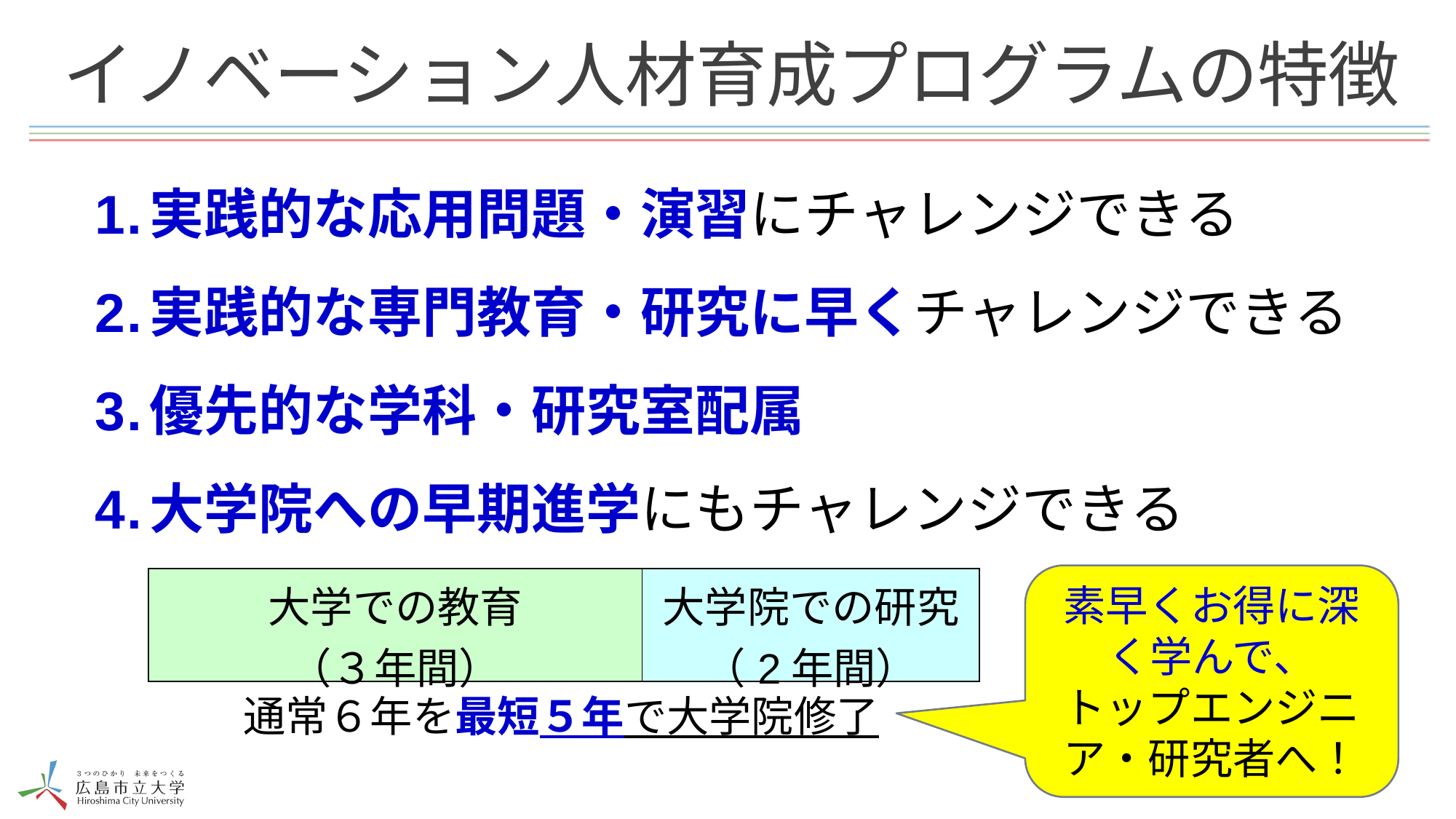

# イノベーション人材育成プログラムの特徴
実践的な応用問題・演習にチャレンジできる
実践的な専門教育・研究に早くチャレンジできる
優先的な学科・研究室配属
大学院への早期進学にもチャレンジできる
素早くお得に深く学んで、
トップエンジニア・研究者へ！
| 大学での教育 （３年間） | 大学院での研究 （2年間） |
| --- | --- |
通常６年を最短５年で大学院修了